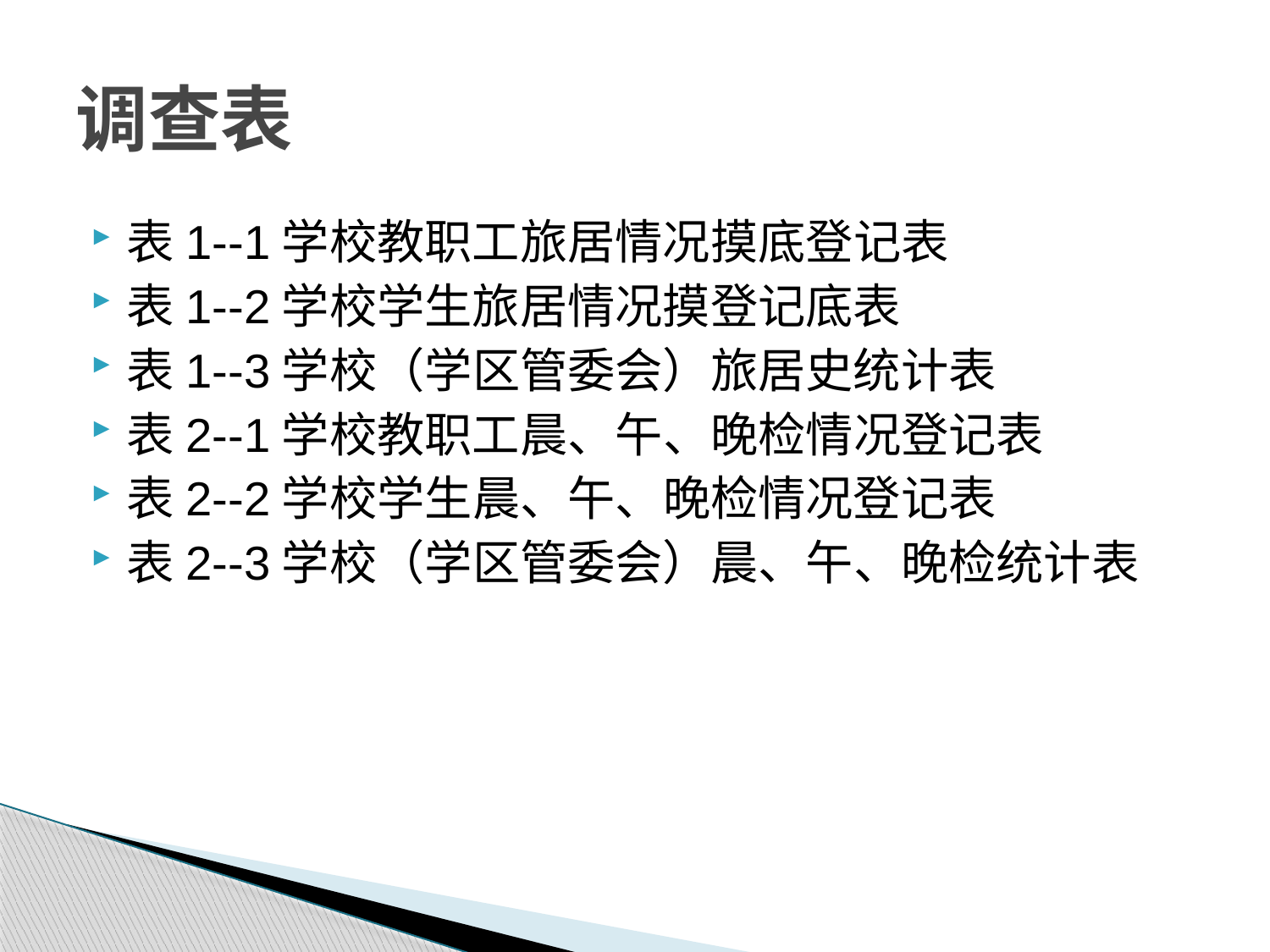

# 调查表
表1--1学校教职工旅居情况摸底登记表
表1--2学校学生旅居情况摸登记底表
表1--3学校（学区管委会）旅居史统计表
表2--1学校教职工晨、午、晚检情况登记表
表2--2学校学生晨、午、晚检情况登记表
表2--3学校（学区管委会）晨、午、晚检统计表